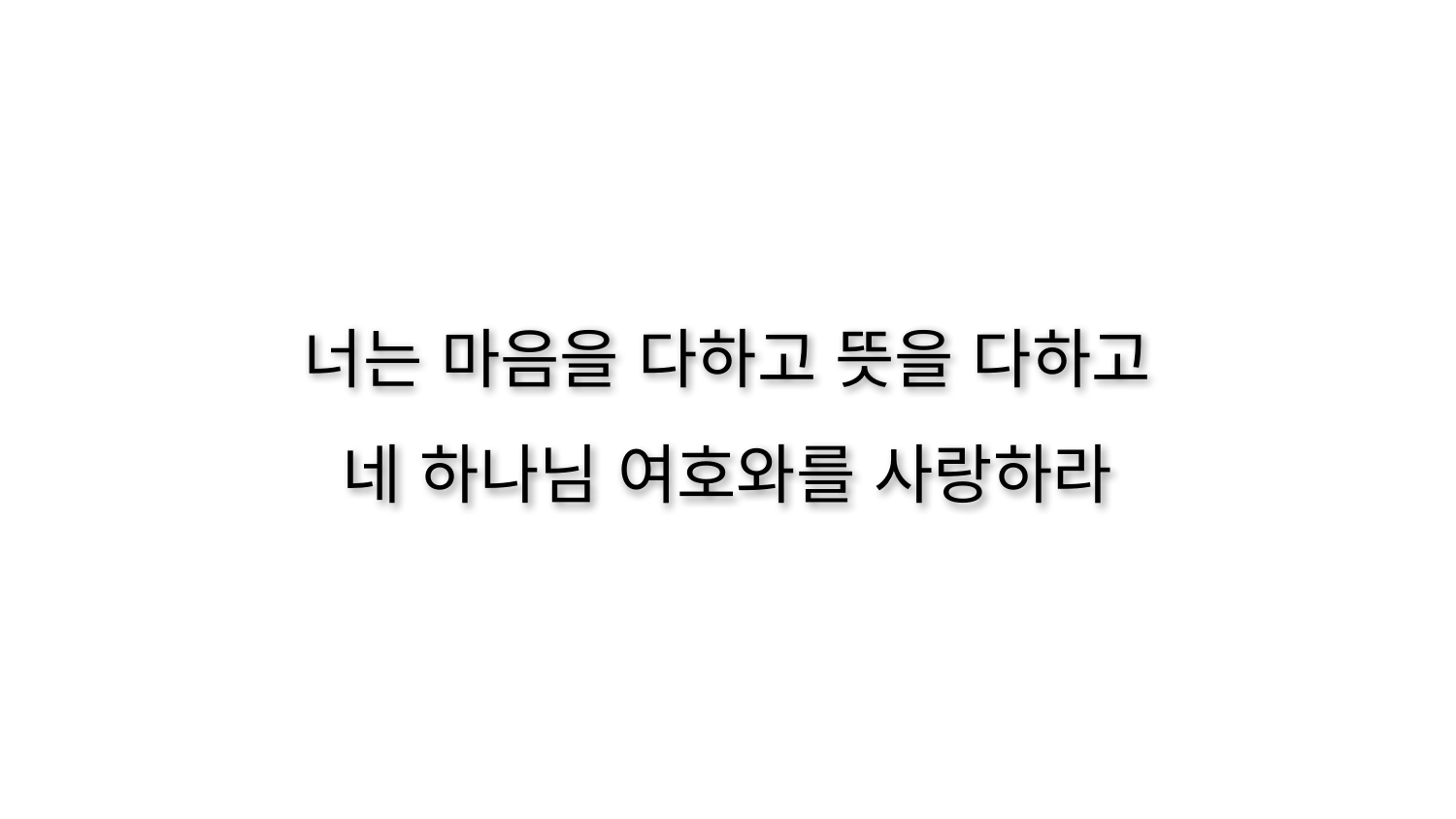

너는 마음을 다하고 뜻을 다하고
네 하나님 여호와를 사랑하라